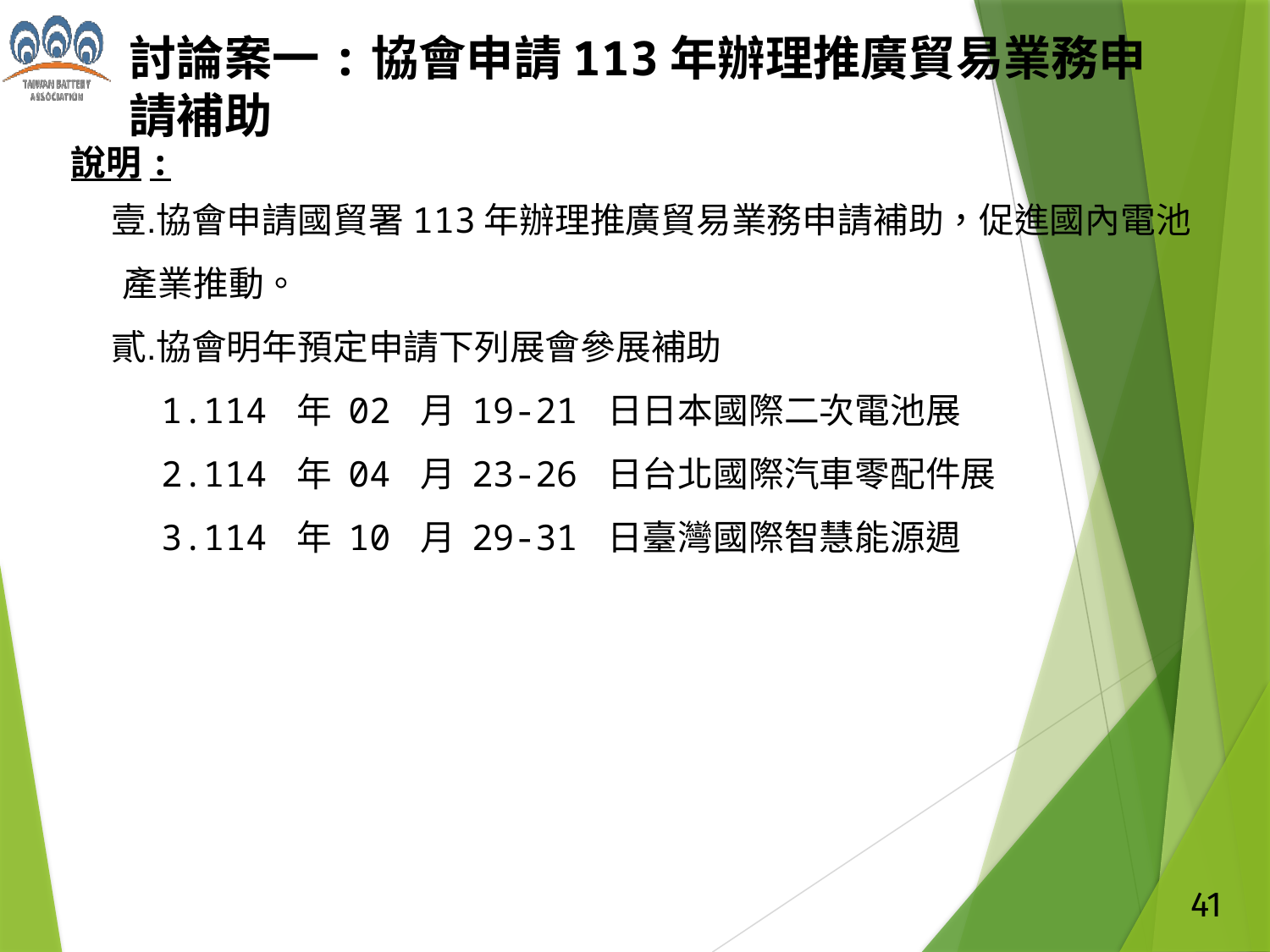

# 討論案一:協會申請113年辦理推廣貿易業務申請補助
說明:
協會申請國貿署113年辦理推廣貿易業務申請補助，促進國內電池產業推動。
協會明年預定申請下列展會參展補助
114 年 02 月 19-21 日日本國際二次電池展
114 年 04 月 23-26 日台北國際汽車零配件展
114 年 10 月 29-31 日臺灣國際智慧能源週

41